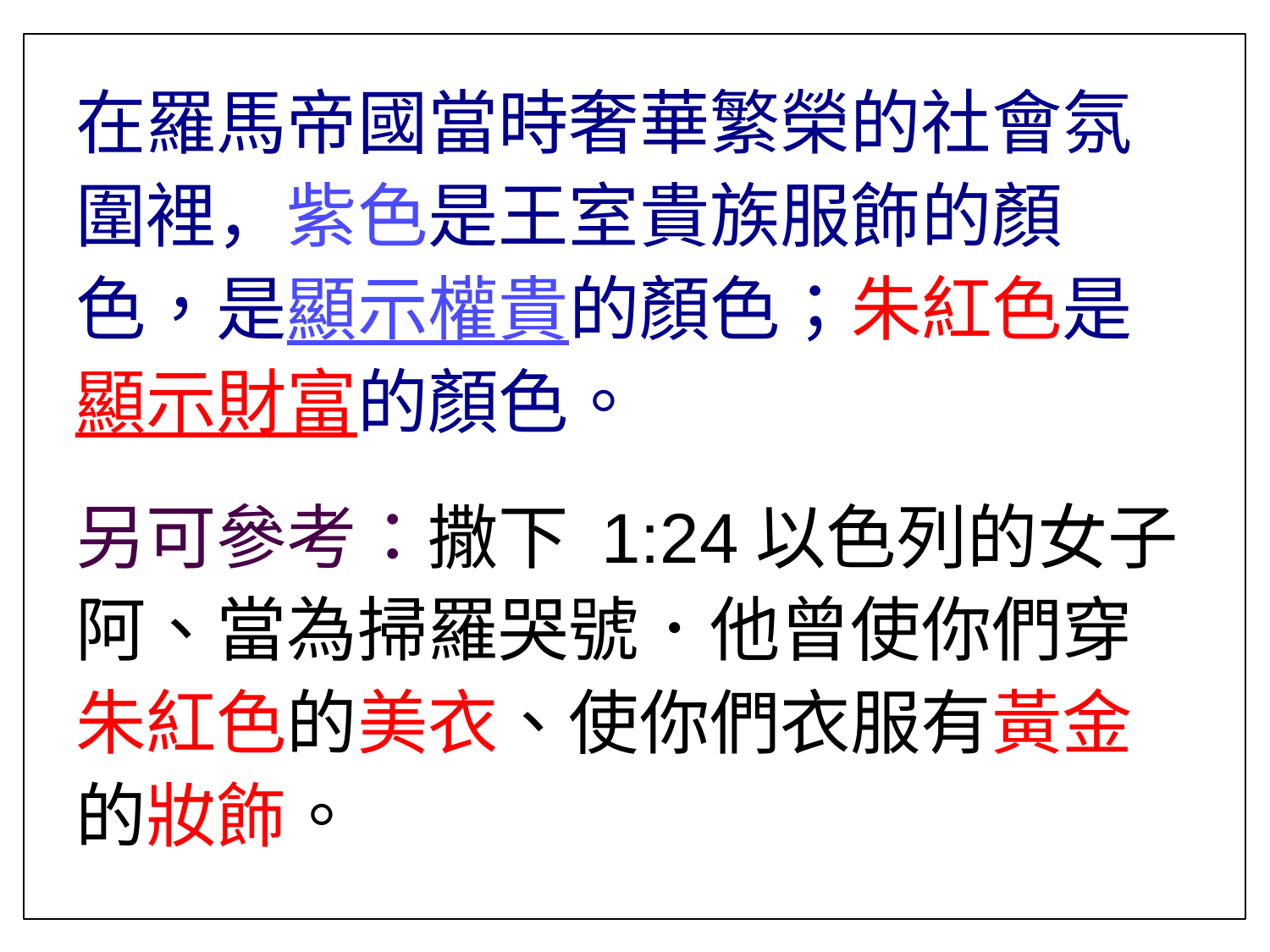

在羅馬帝國當時奢華繁榮的社會氛圍裡，紫色是王室貴族服飾的顏色，是顯示權貴的顏色；朱紅色是顯示財富的顏色。
另可參考：撒下 1:24以色列的女子阿、當為掃羅哭號．他曾使你們穿朱紅色的美衣、使你們衣服有黃金的妝飾。